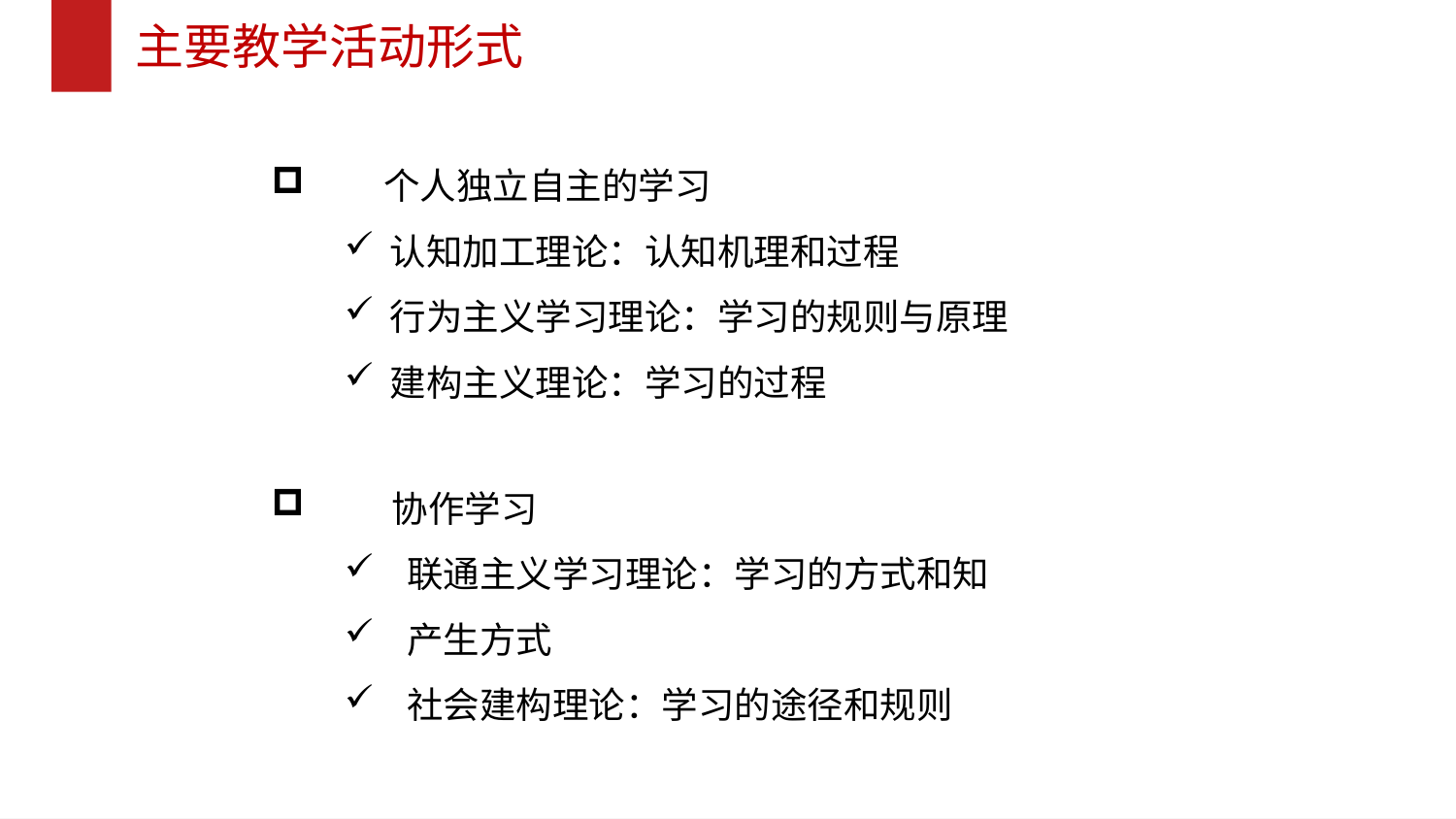

主要教学活动形式
       个人独立自主的学习
认知加工理论：认知机理和过程
行为主义学习理论：学习的规则与原理
建构主义理论：学习的过程
        协作学习
 联通主义学习理论：学习的方式和知
 产生方式
 社会建构理论：学习的途径和规则